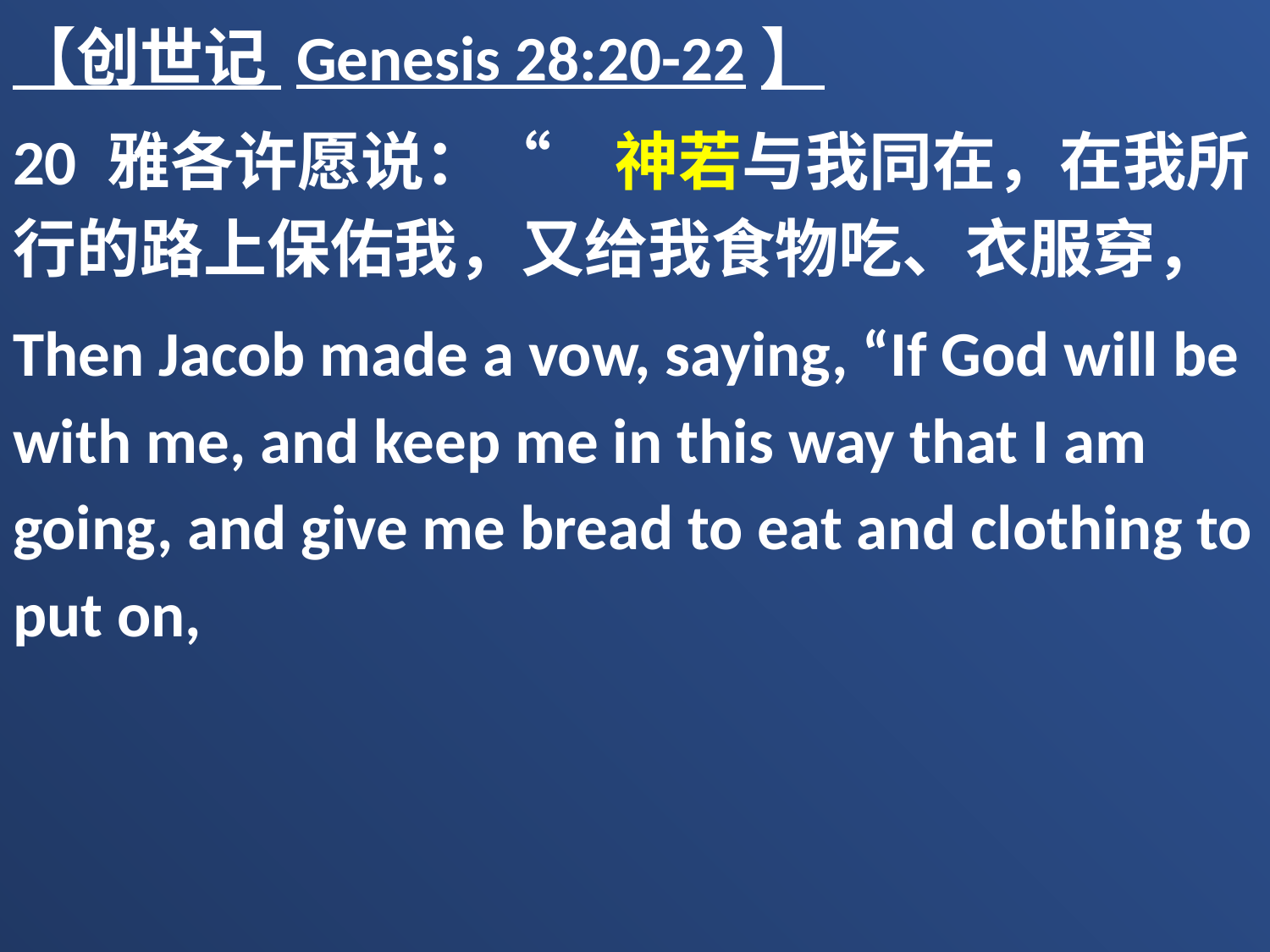

【创世记 Genesis 28:20-22】
20 雅各许愿说：“　神若与我同在，在我所行的路上保佑我，又给我食物吃、衣服穿，
Then Jacob made a vow, saying, “If God will be with me, and keep me in this way that I am going, and give me bread to eat and clothing to put on,